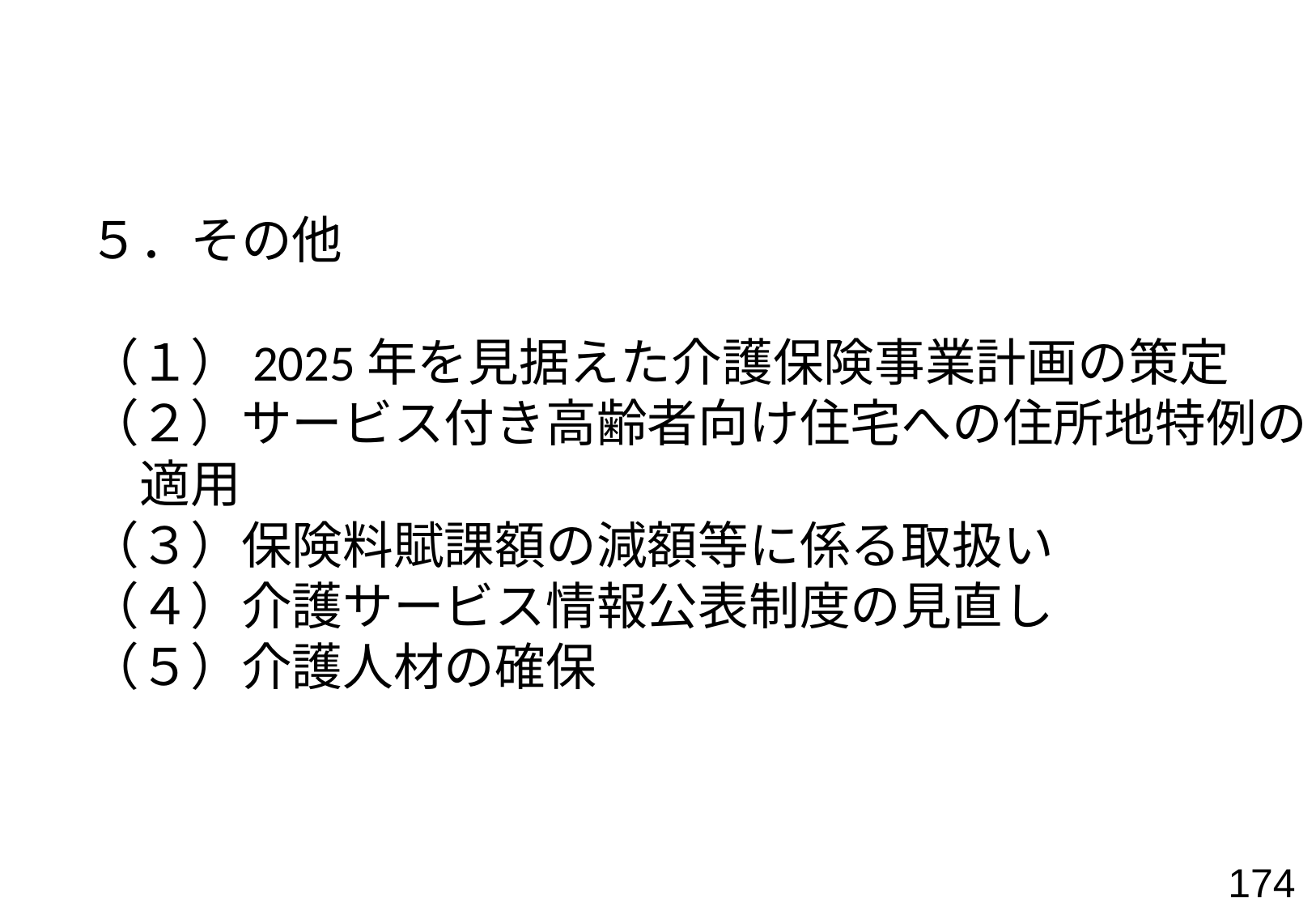

# ５．その他 （１）2025年を見据えた介護保険事業計画の策定 （２）サービス付き高齢者向け住宅への住所地特例の 　適用 （３）保険料賦課額の減額等に係る取扱い （４）介護サービス情報公表制度の見直し （５）介護人材の確保
174